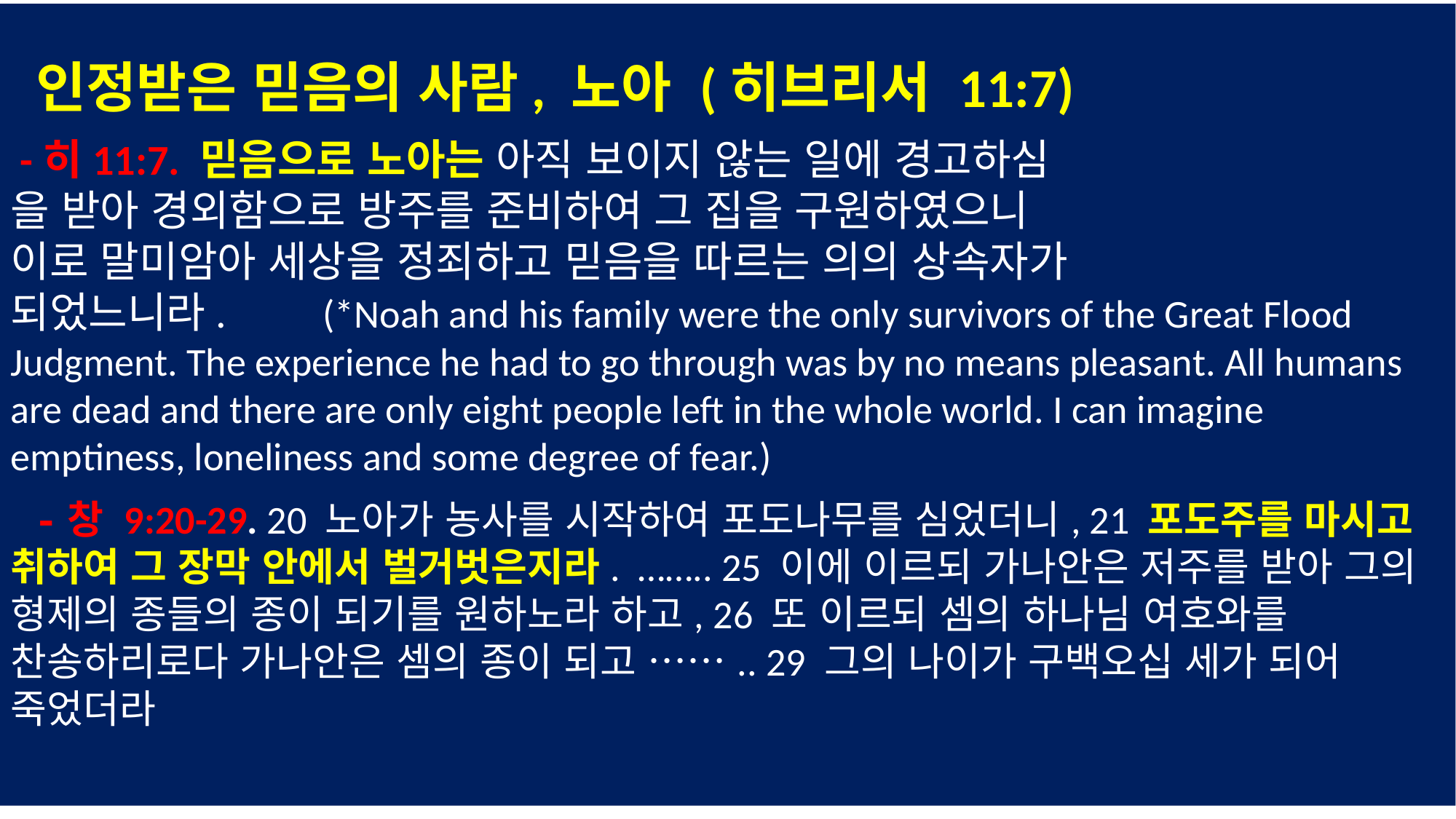

인정받은 믿음의 사람, 노아 (히브리서 11:7)

 -히11:7. 믿음으로 노아는 아직 보이지 않는 일에 경고하심
을 받아 경외함으로 방주를 준비하여 그 집을 구원하였으니
이로 말미암아 세상을 정죄하고 믿음을 따르는 의의 상속자가
되었느니라.          (*Noah and his family were the only survivors of the Great Flood Judgment. The experience he had to go through was by no means pleasant. All humans are dead and there are only eight people left in the whole world. I can imagine emptiness, loneliness and some degree of fear.)

 -창 9:20-29. 20 노아가 농사를 시작하여 포도나무를 심었더니, 21 포도주를 마시고 취하여 그 장막 안에서 벌거벗은지라.  …….. 25 이에 이르되 가나안은 저주를 받아 그의 형제의 종들의 종이 되기를 원하노라 하고, 26 또 이르되 셈의 하나님 여호와를 찬송하리로다 가나안은 셈의 종이 되고 …….. 29 그의 나이가 구백오십 세가 되어 죽었더라